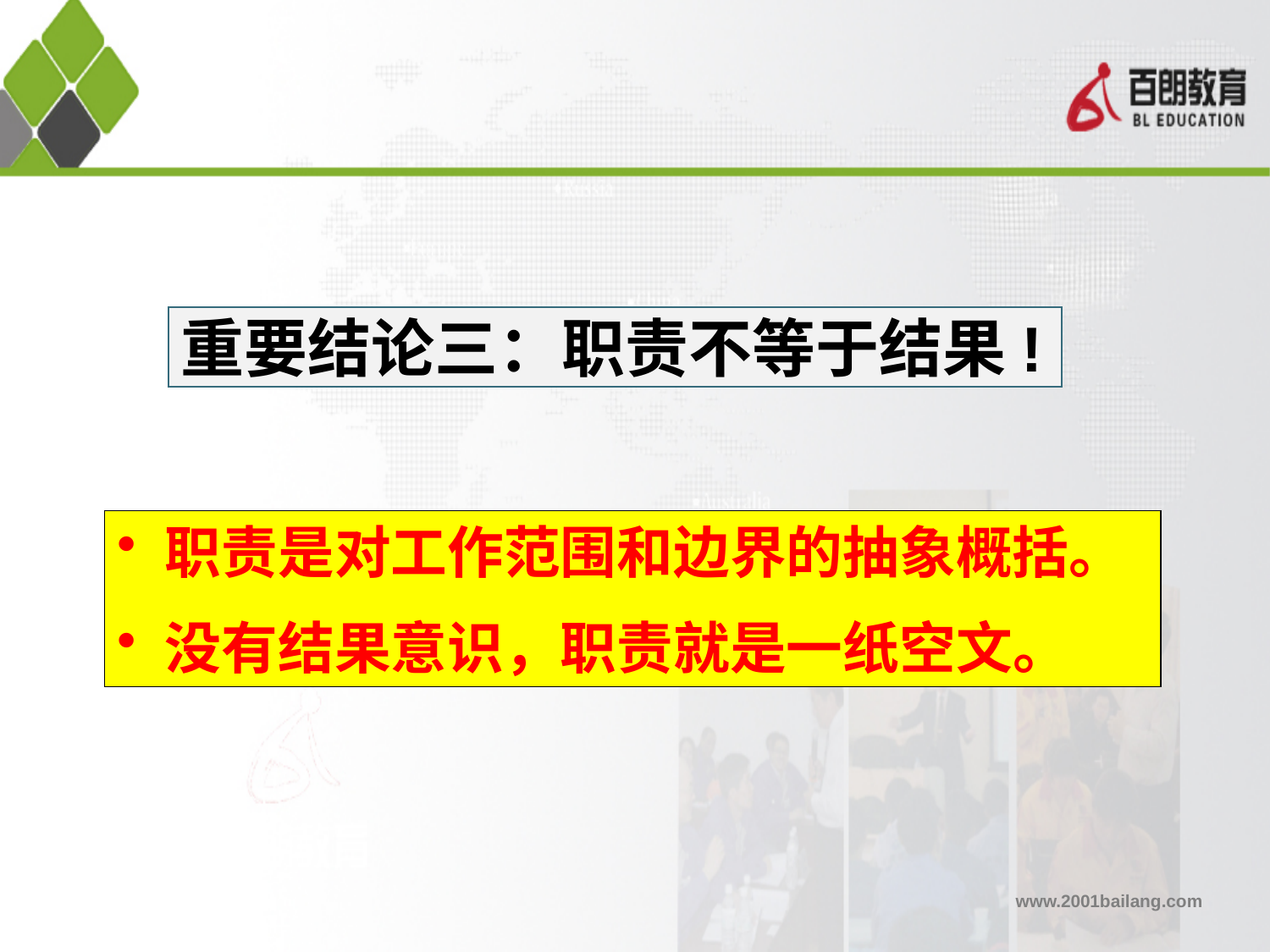

重要结论三：职责不等于结果!
职责是对工作范围和边界的抽象概括。
没有结果意识，职责就是一纸空文。